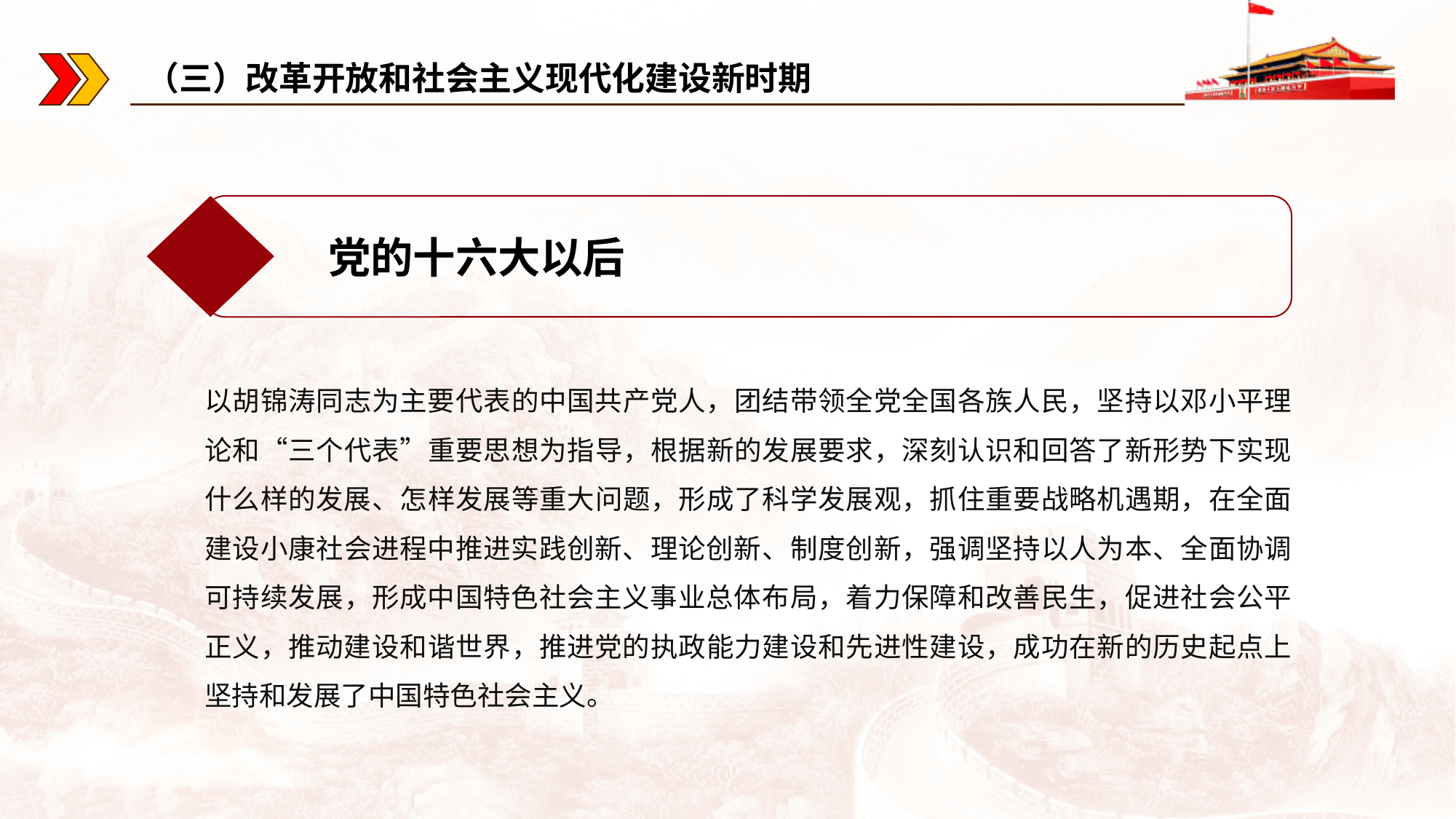

（三）改革开放和社会主义现代化建设新时期

党的十六大以后
以胡锦涛同志为主要代表的中国共产党人，团结带领全党全国各族人民，坚持以邓小平理论和“三个代表”重要思想为指导，根据新的发展要求，深刻认识和回答了新形势下实现什么样的发展、怎样发展等重大问题，形成了科学发展观，抓住重要战略机遇期，在全面建设小康社会进程中推进实践创新、理论创新、制度创新，强调坚持以人为本、全面协调可持续发展，形成中国特色社会主义事业总体布局，着力保障和改善民生，促进社会公平正义，推动建设和谐世界，推进党的执政能力建设和先进性建设，成功在新的历史起点上坚持和发展了中国特色社会主义。